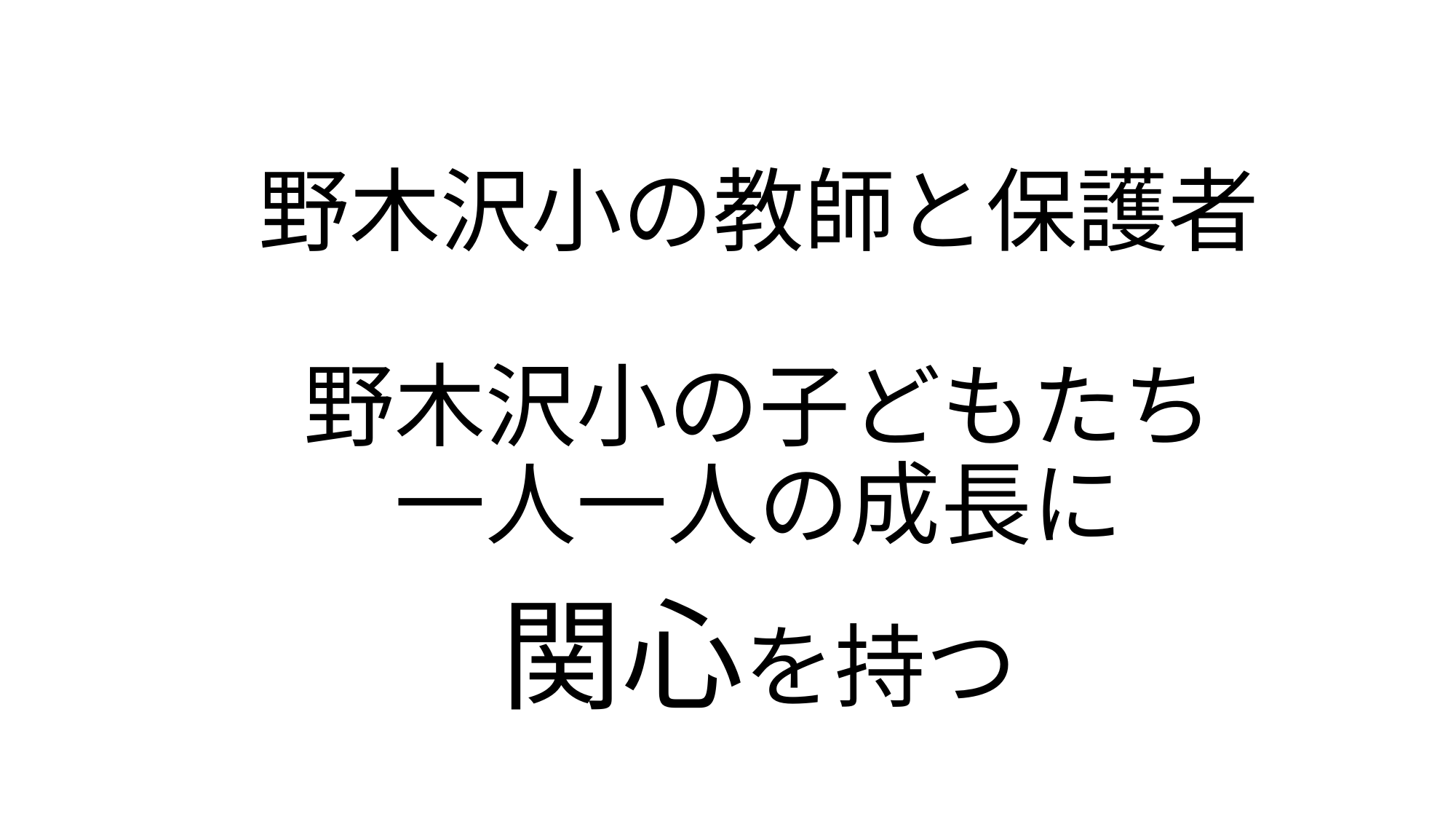

野木沢小の教師と保護者
# 野木沢小の子どもたち 一人一人の成長に
関心を持つ